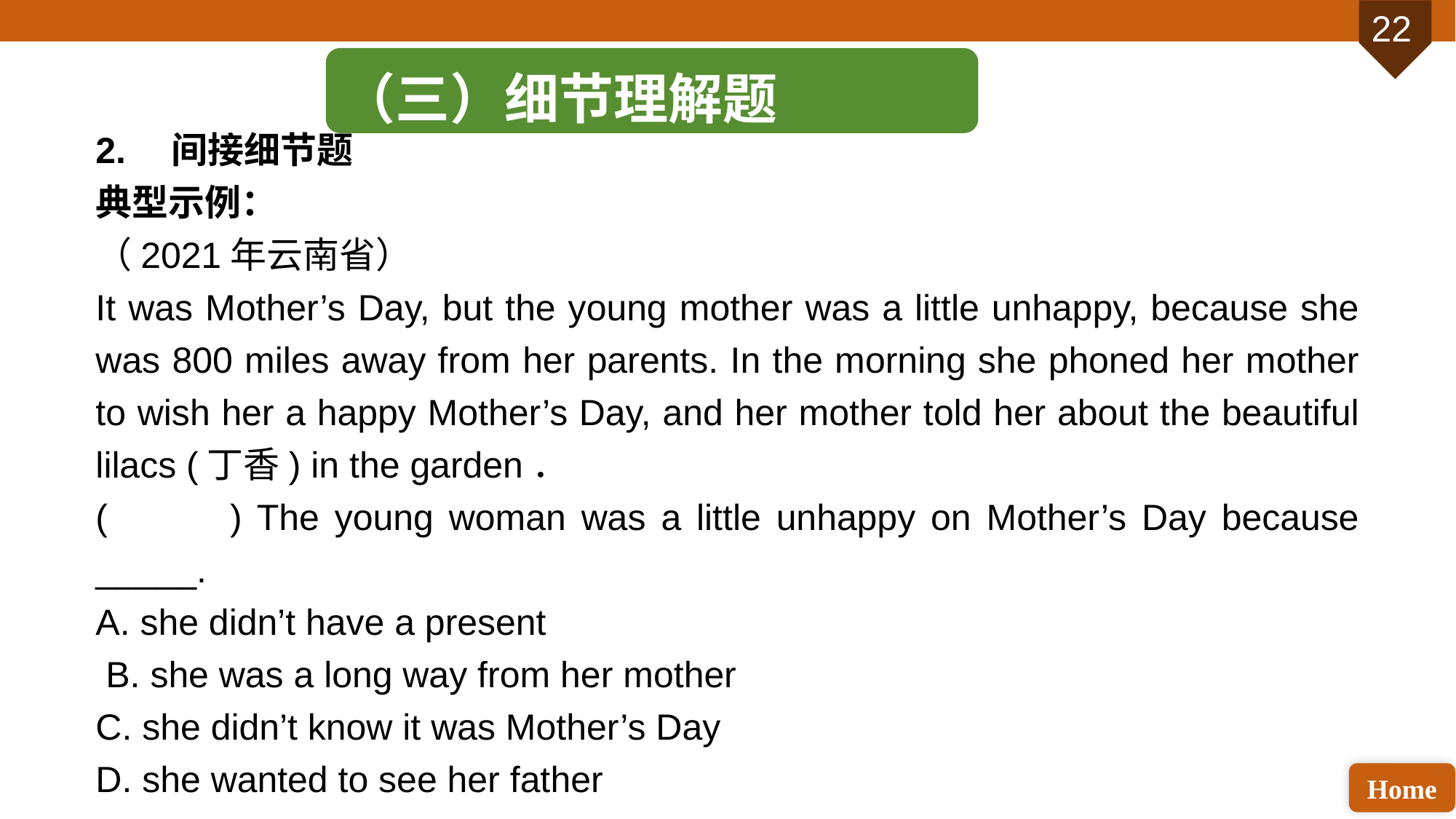

（三）细节理解题
2. 间接细节题
典型示例：
（2021年云南省）
It was Mother’s Day, but the young mother was a little unhappy, because she was 800 miles away from her parents. In the morning she phoned her mother to wish her a happy Mother’s Day, and her mother told her about the beautiful lilacs (丁香) in the garden．
(        ) The young woman was a little unhappy on Mother’s Day because _____.
A. she didn’t have a present
 B. she was a long way from her mother
C. she didn’t know it was Mother’s Day
D. she wanted to see her father